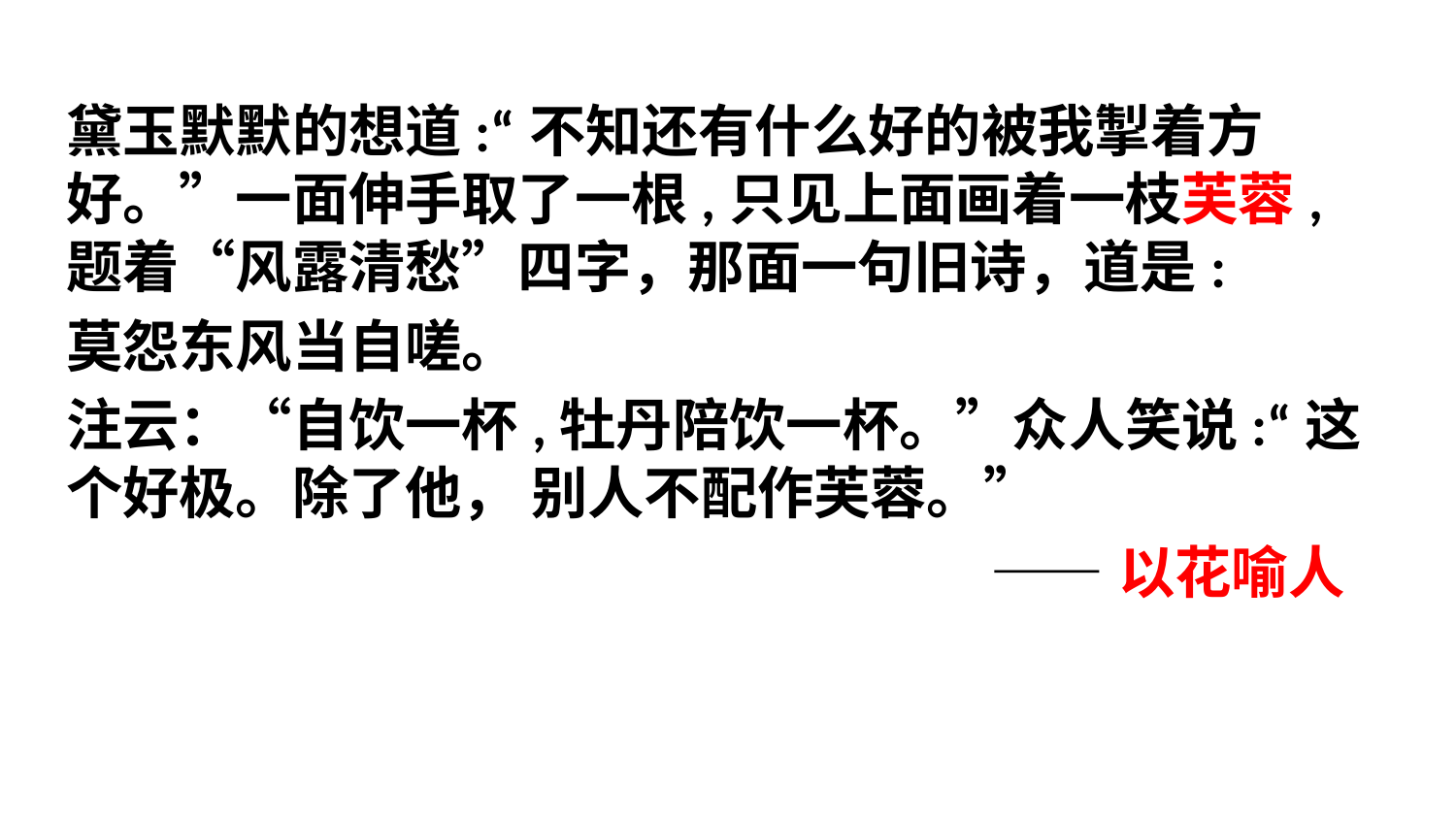

黛玉默默的想道:“不知还有什么好的被我掣着方好。”一面伸手取了一根,只见上面画着一枝芙蓉,题着“风露清愁”四字，那面一句旧诗，道是:
莫怨东风当自嗟。
注云：“自饮一杯,牡丹陪饮一杯。”众人笑说:“这个好极。除了他， 别人不配作芙蓉。”
                                                                        ——以花喻人